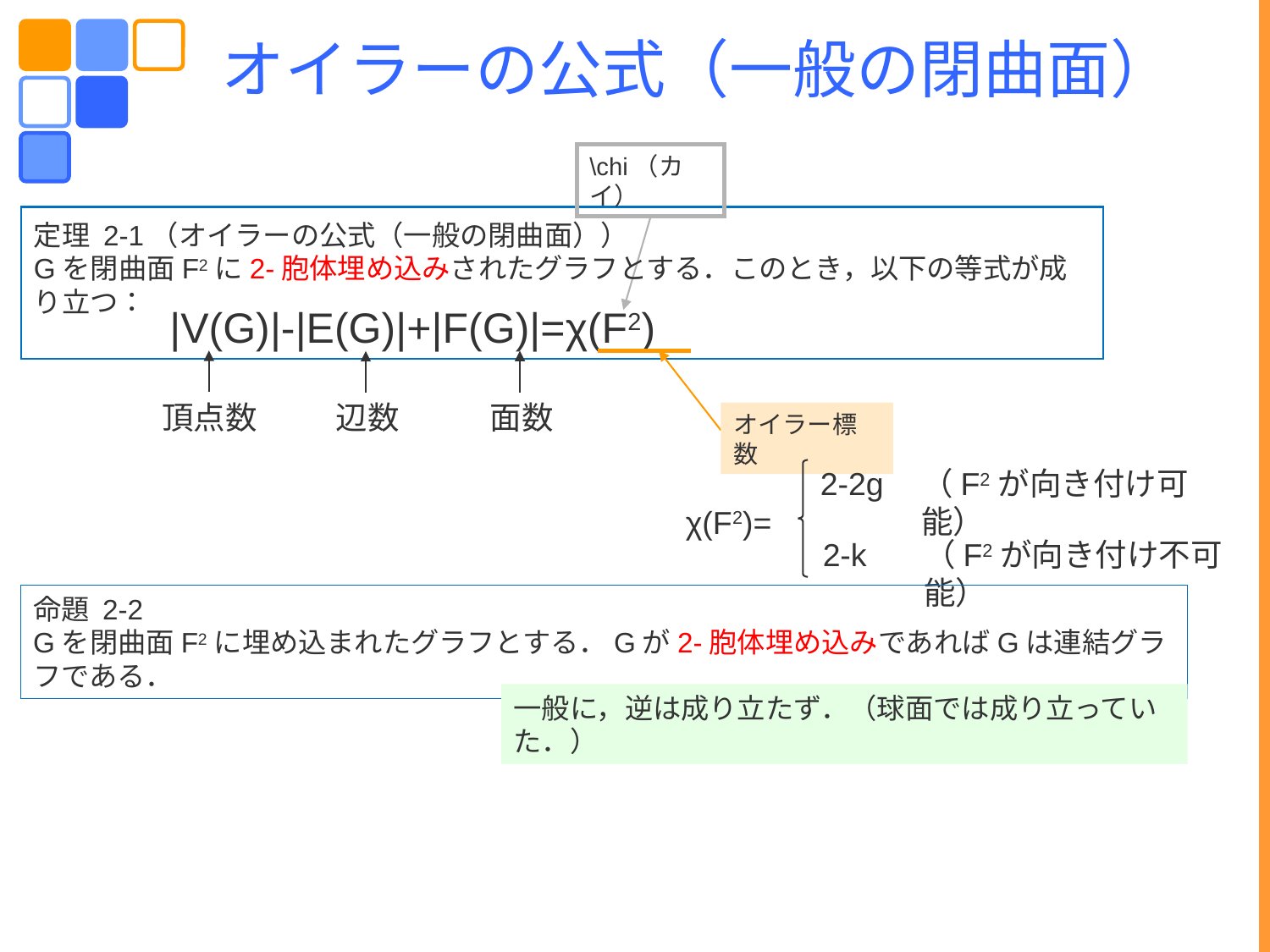

オイラーの公式（一般の閉曲面）
\chi（カイ）

定理 2-1（オイラーの公式（一般の閉曲面））
Gを閉曲面F2に2-胞体埋め込みされたグラフとする．このとき，以下の等式が成り立つ：
 |V(G)|-|E(G)|+|F(G)|=χ(F2)
頂点数
面数
辺数
オイラー標数
2-2g
（F2が向き付け可能）

χ(F2)=
（F2が向き付け不可能）
2-k
命題 2-2
Gを閉曲面F2に埋め込まれたグラフとする．Gが2-胞体埋め込みであればGは連結グラフである．
一般に，逆は成り立たず．（球面では成り立っていた．）